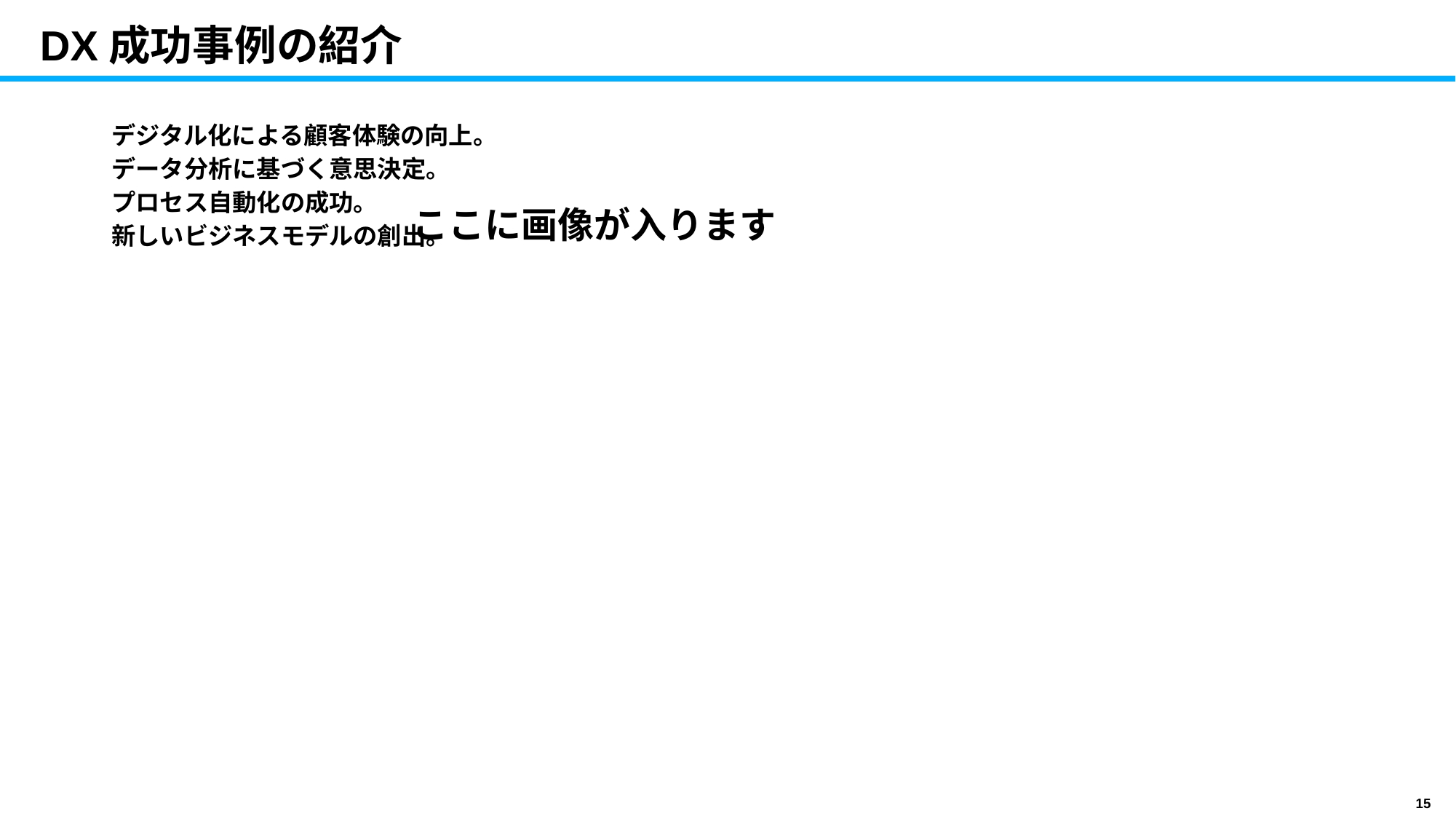

# DX成功事例の紹介
デジタル化による顧客体験の向上。
データ分析に基づく意思決定。
プロセス自動化の成功。
新しいビジネスモデルの創出。

ここに画像が入ります
15